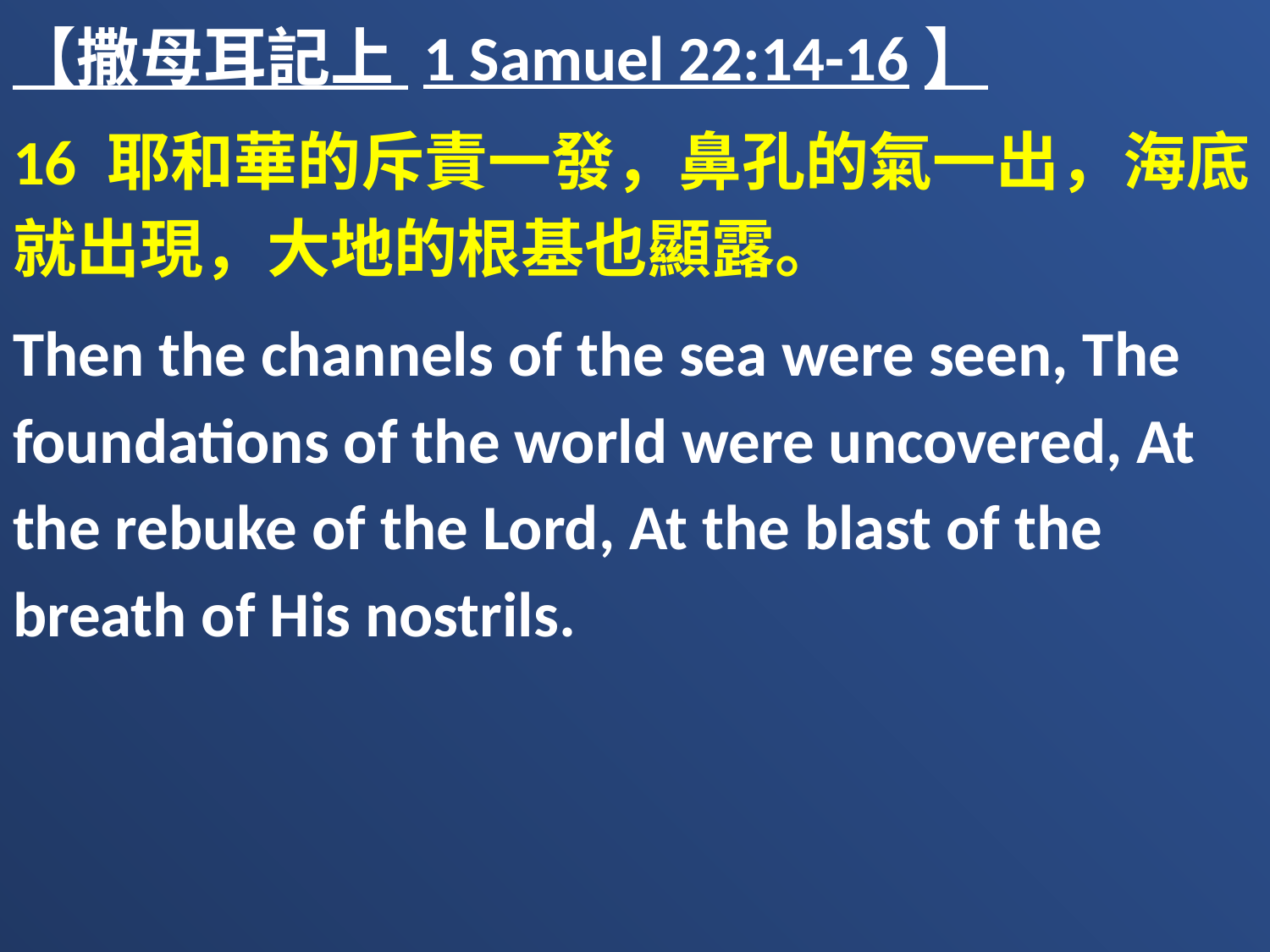

【撒母耳記上 1 Samuel 22:14-16】
16 耶和華的斥責一發，鼻孔的氣一出，海底就出現，大地的根基也顯露。
Then the channels of the sea were seen, The foundations of the world were uncovered, At the rebuke of the Lord, At the blast of the breath of His nostrils.